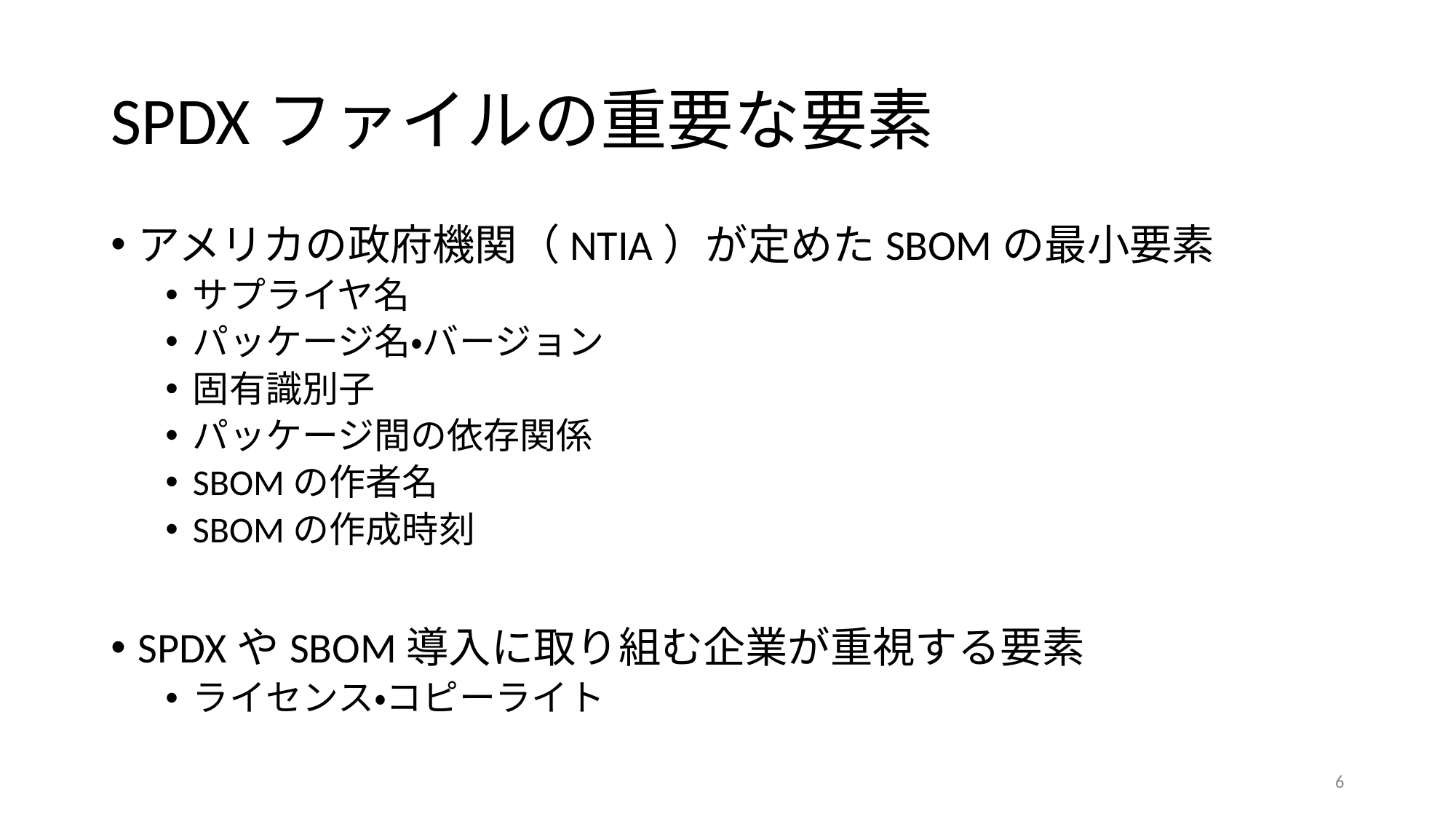

# SPDXファイルの重要な要素
アメリカの政府機関（NTIA）が定めたSBOMの最小要素
サプライヤ名
パッケージ名・バージョン
固有識別子
パッケージ間の依存関係
SBOMの作者名
SBOMの作成時刻

SPDXやSBOM導入に取り組む企業が重視する要素
ライセンス・コピーライト
6